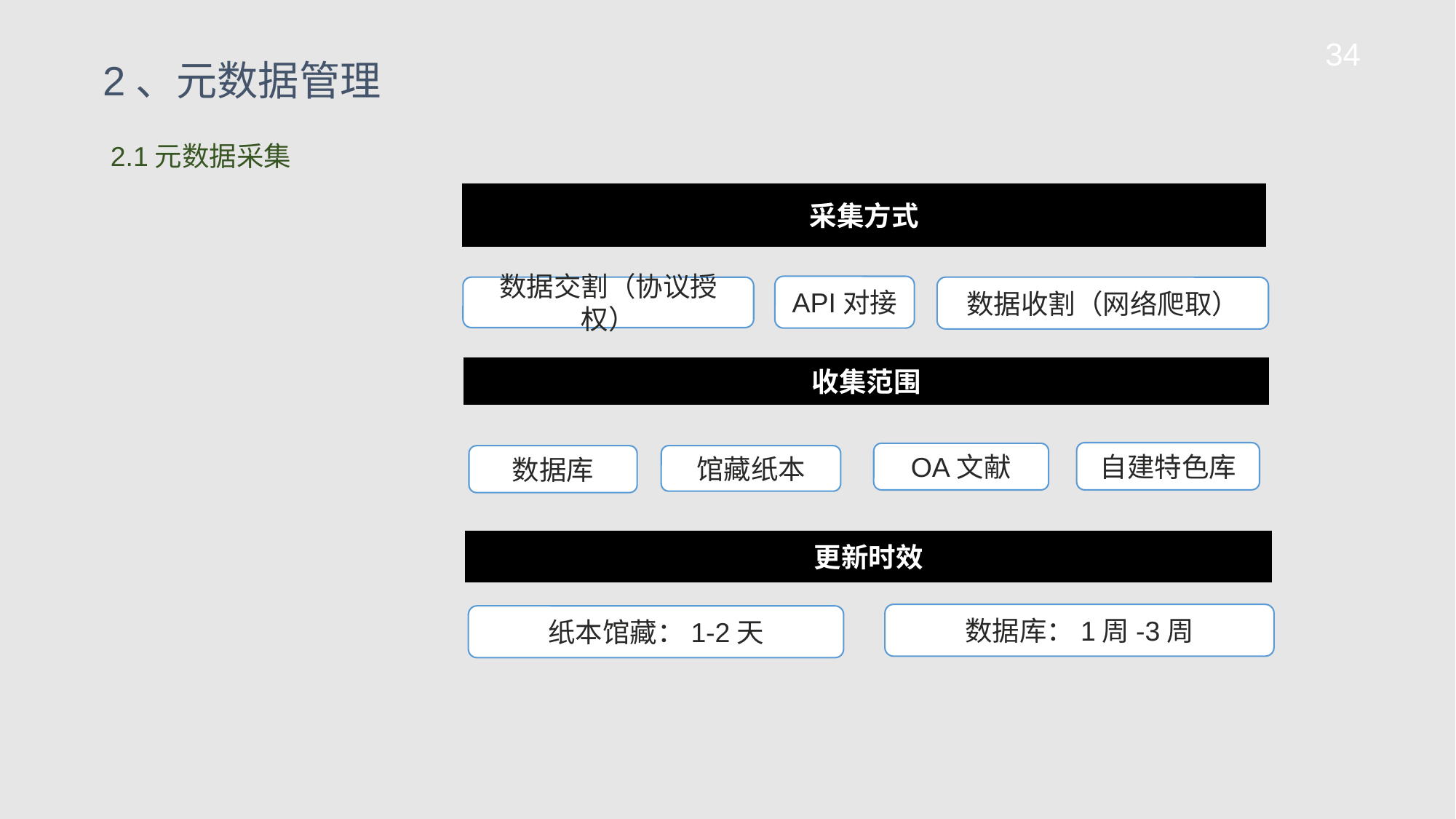

34
2、元数据管理
2.1元数据采集
采集方式
API对接
数据交割（协议授权）
数据收割（网络爬取）
收集范围
自建特色库
OA文献
馆藏纸本
数据库
更新时效
数据库：1周-3周
纸本馆藏：1-2天